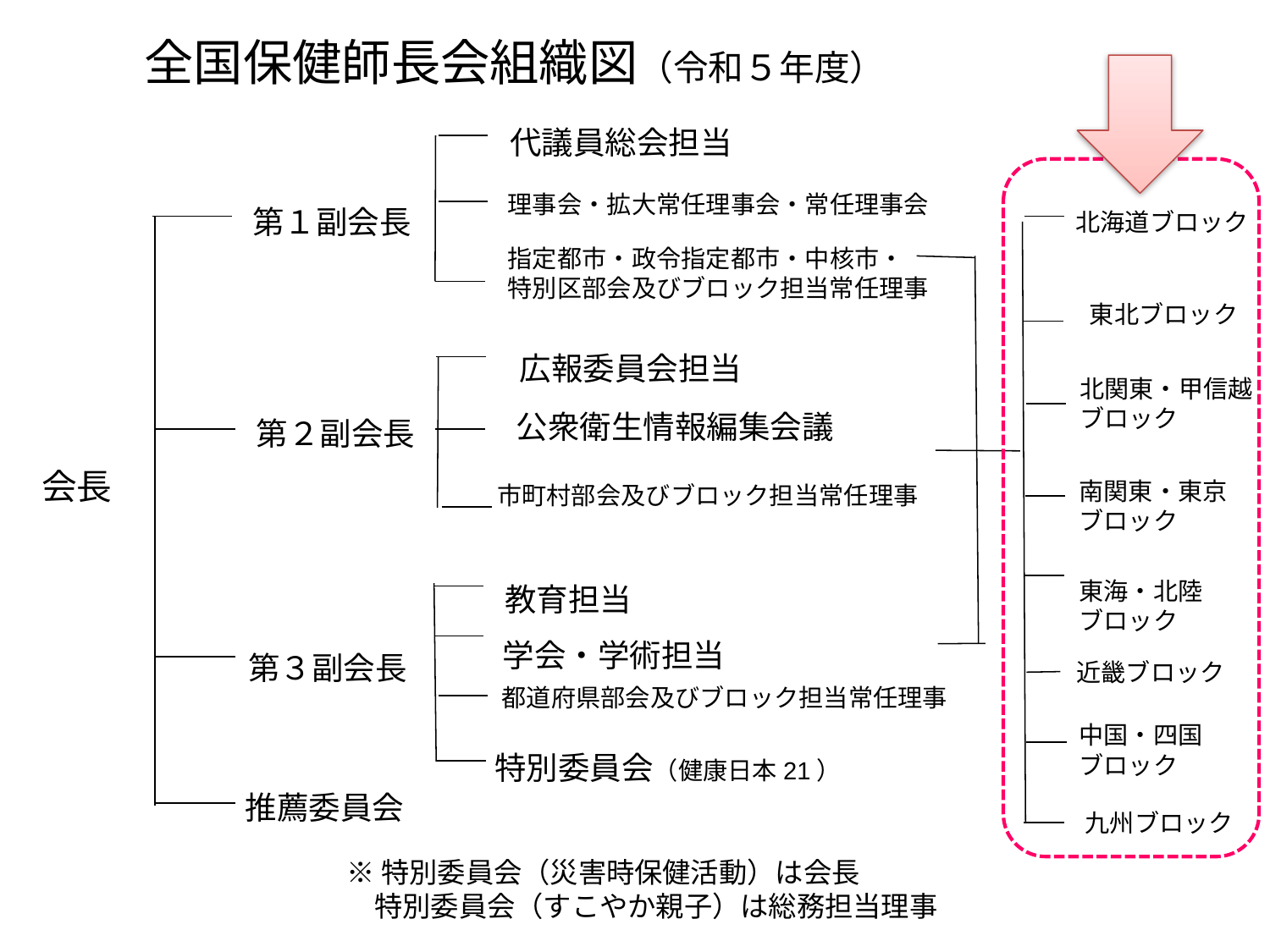

# 全国保健師長会組織図（令和５年度）

代議員総会担当

理事会・拡大常任理事会・常任理事会
第１副会長
北海道ブロック
指定都市・政令指定都市・中核市・
特別区部会及びブロック担当常任理事
東北ブロック
広報委員会担当
北関東・甲信越ブロック
公衆衛生情報編集会議
第２副会長
会長
南関東・東京
ブロック
市町村部会及びブロック担当常任理事
東海・北陸
ブロック
教育担当
学会・学術担当
第３副会長
近畿ブロック
都道府県部会及びブロック担当常任理事
中国・四国
ブロック
特別委員会（健康日本21）
推薦委員会
九州ブロック
※特別委員会（災害時保健活動）は会長
　特別委員会（すこやか親子）は総務担当理事